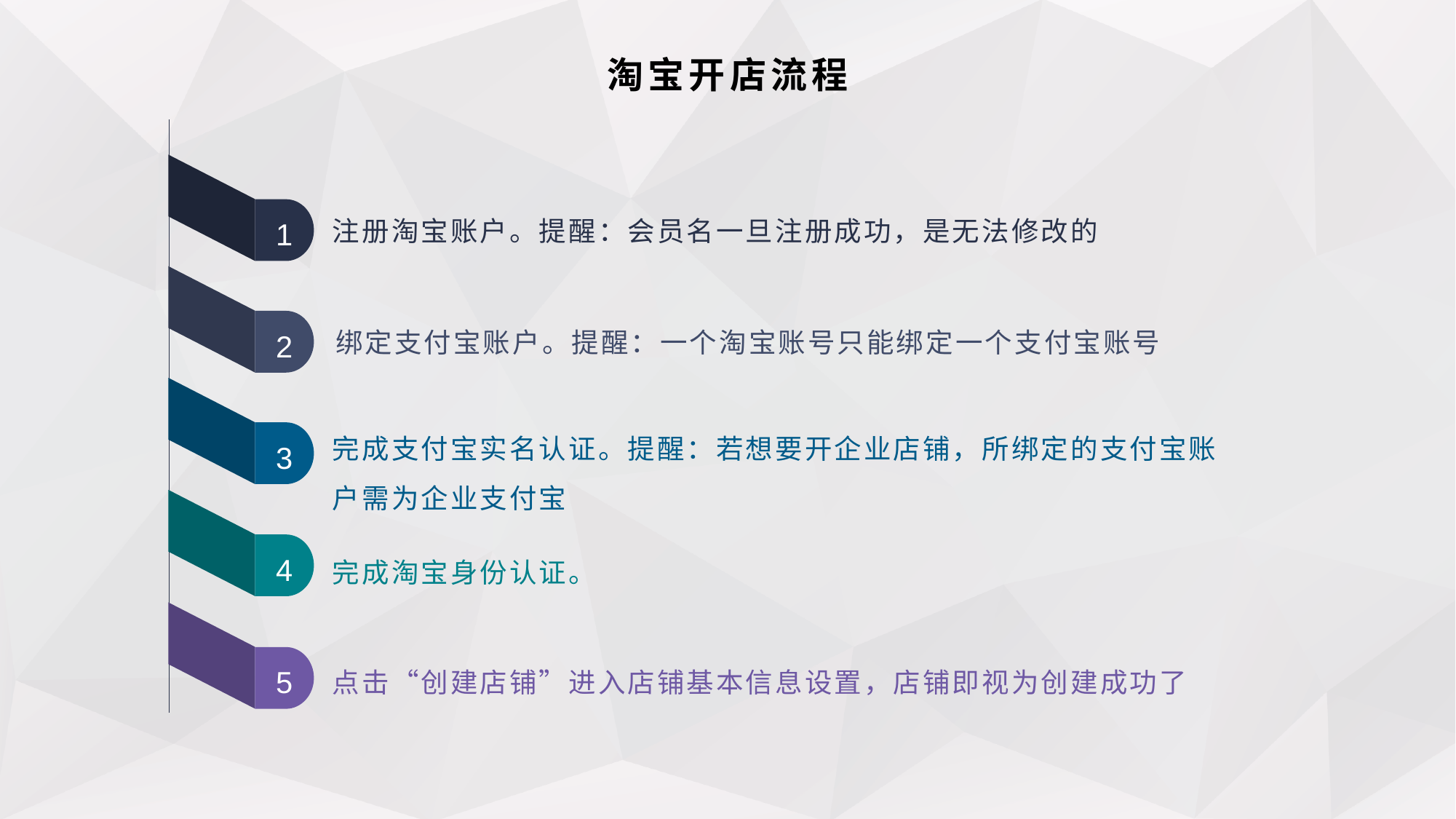

淘宝开店流程

注册淘宝账户。提醒：会员名一旦注册成功，是无法修改的
1

绑定支付宝账户。提醒：一个淘宝账号只能绑定一个支付宝账号
2

完成支付宝实名认证。提醒：若想要开企业店铺，所绑定的支付宝账户需为企业支付宝
3

完成淘宝身份认证。
4

点击“创建店铺”进入店铺基本信息设置，店铺即视为创建成功了
5